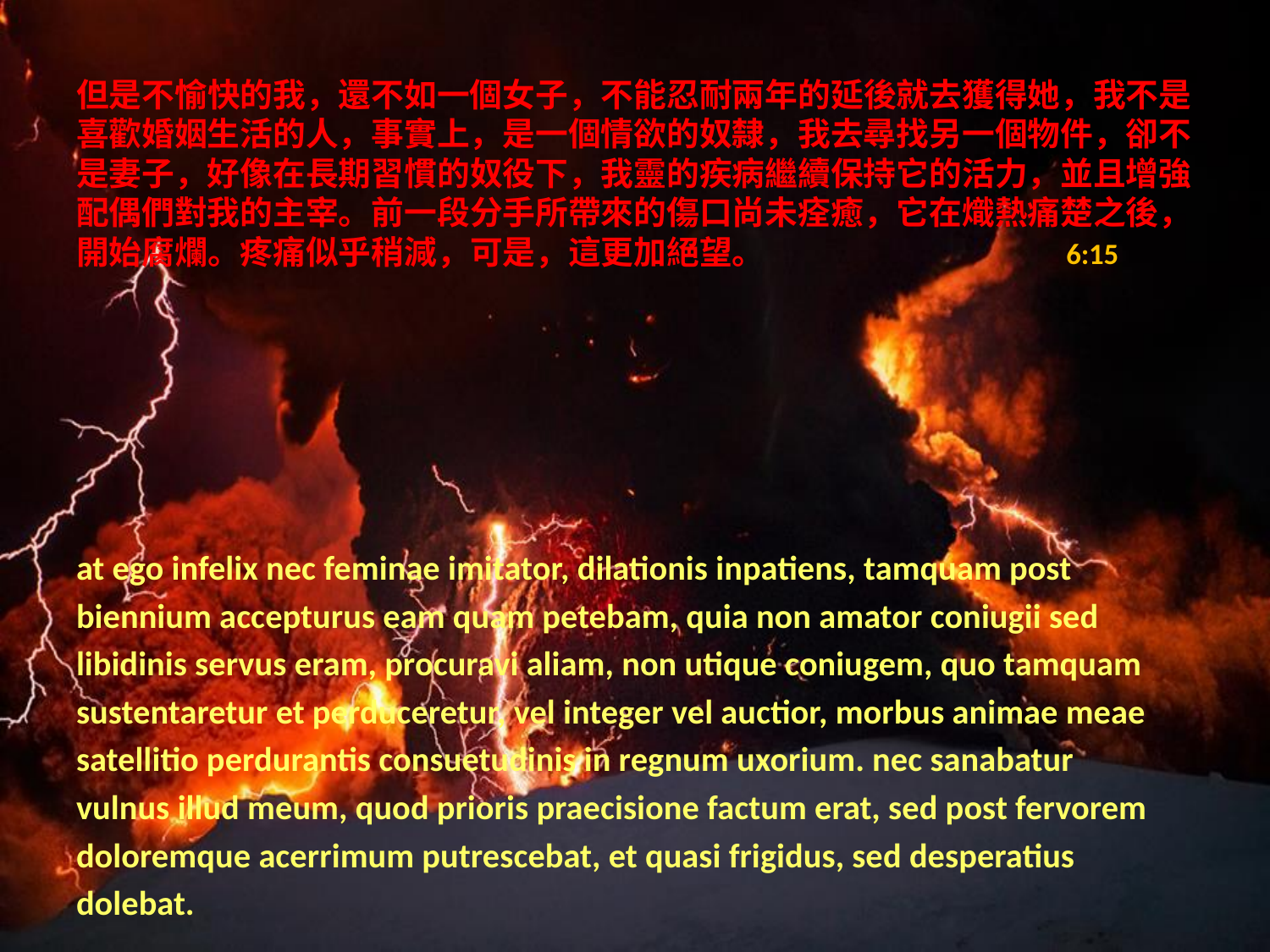

# 但是不愉快的我，還不如一個女子，不能忍耐兩年的延後就去獲得她，我不是喜歡婚姻生活的人，事實上，是一個情欲的奴隸，我去尋找另一個物件，卻不是妻子，好像在長期習慣的奴役下，我靈的疾病繼續保持它的活力，並且增強配偶們對我的主宰。前一段分手所帶來的傷口尚未痊癒，它在熾熱痛楚之後，開始腐爛。疼痛似乎稍減，可是，這更加絕望。						                                     6:15
at ego infelix nec feminae imitator, dilationis inpatiens, tamquam post
biennium accepturus eam quam petebam, quia non amator coniugii sed
libidinis servus eram, procuravi aliam, non utique coniugem, quo tamquam
sustentaretur et perduceretur, vel integer vel auctior, morbus animae meae
satellitio perdurantis consuetudinis in regnum uxorium. nec sanabatur
vulnus illud meum, quod prioris praecisione factum erat, sed post fervorem
doloremque acerrimum putrescebat, et quasi frigidus, sed desperatius
dolebat.